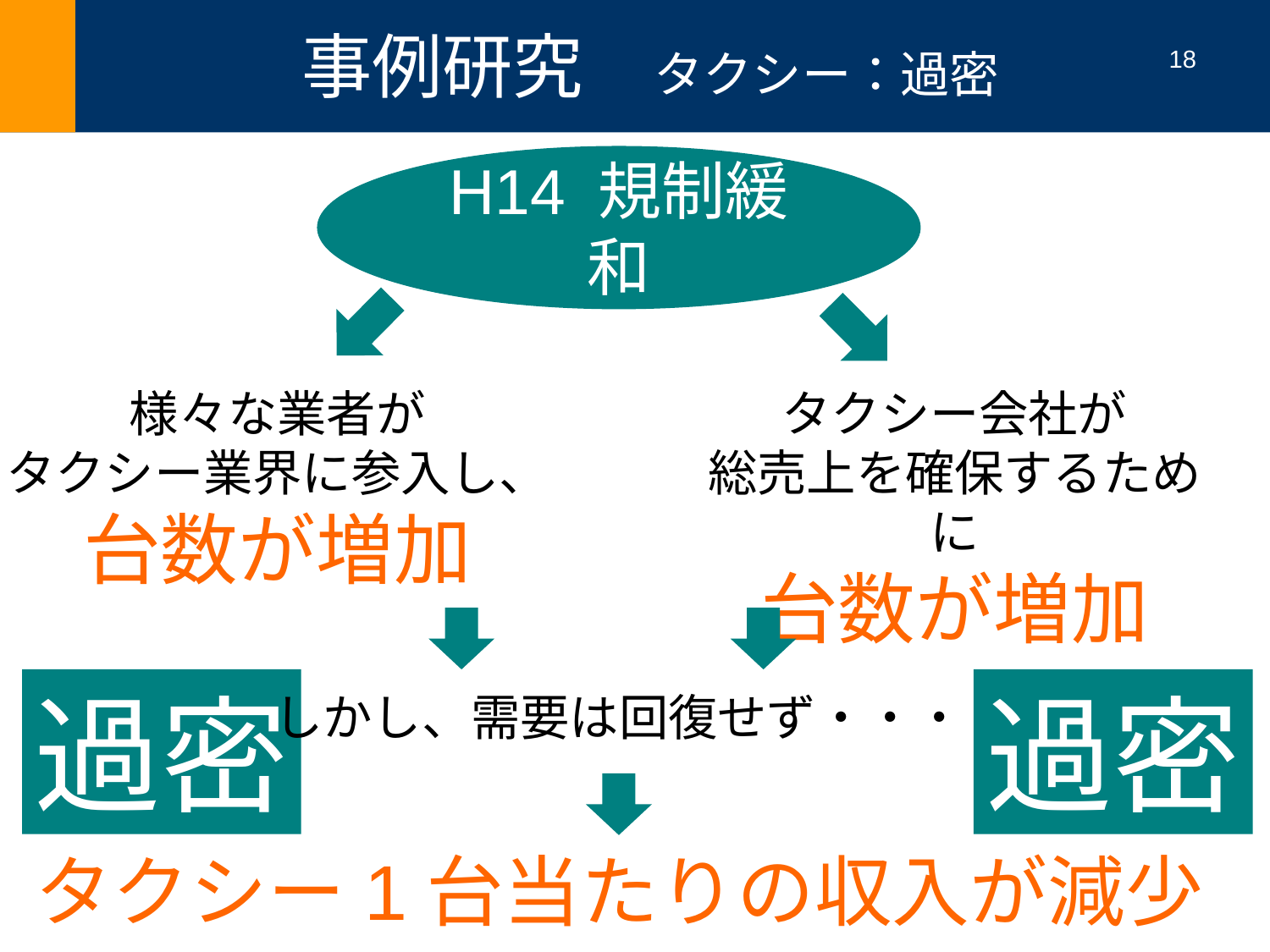

事例研究　タクシー：過密
18
H14 規制緩和

様々な業者が
タクシー業界に参入し、
台数が増加
タクシー会社が
総売上を確保するために
台数が増加

過密
過密
しかし、需要は回復せず・・・

タクシー1台当たりの収入が減少